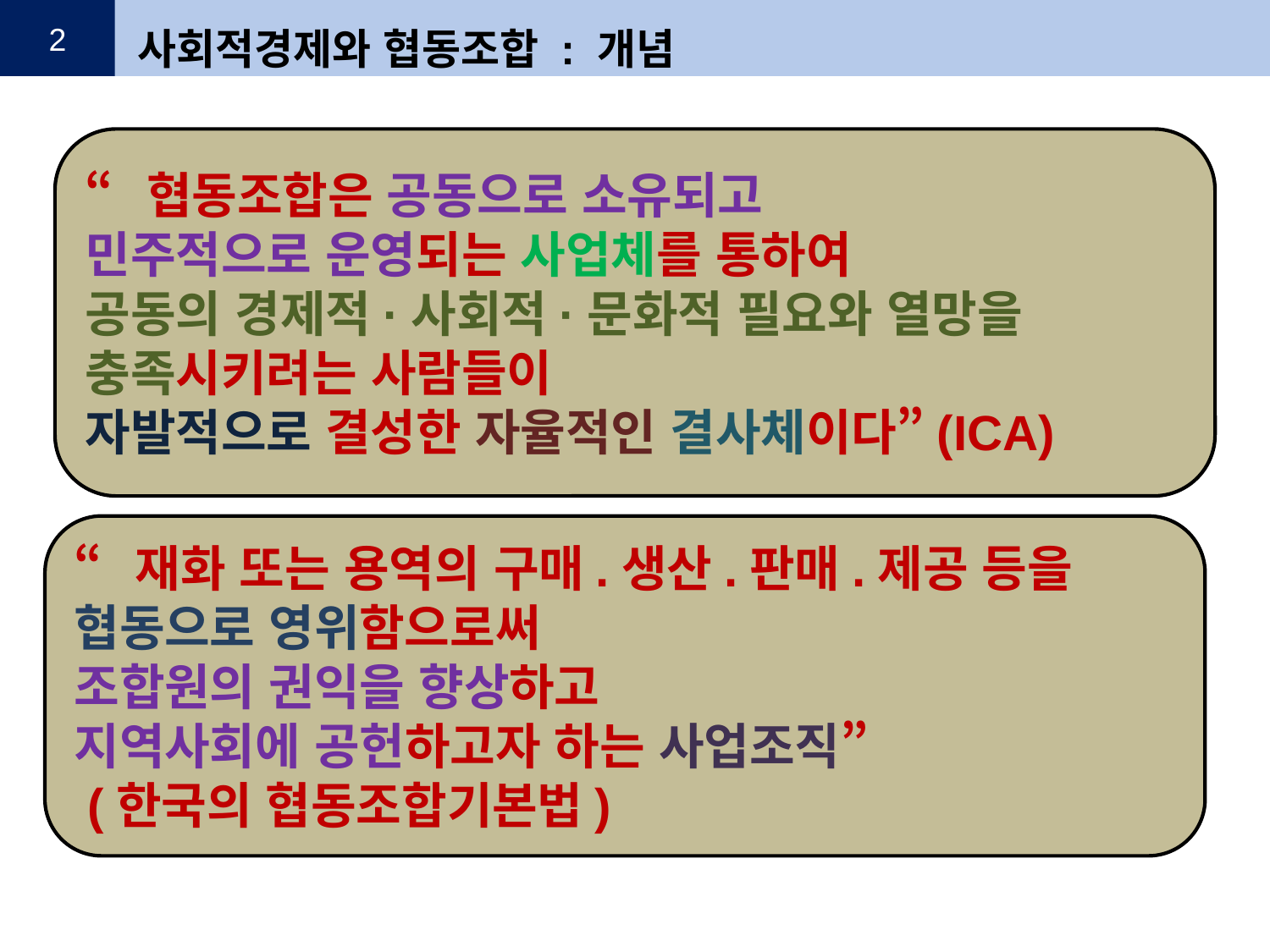

2

사회적경제와 협동조합 : 개념
“협동조합은 공동으로 소유되고
민주적으로 운영되는 사업체를 통하여
공동의 경제적·사회적·문화적 필요와 열망을
충족시키려는 사람들이
자발적으로 결성한 자율적인 결사체이다”(ICA)
“재화 또는 용역의 구매.생산.판매.제공 등을
협동으로 영위함으로써
조합원의 권익을 향상하고
지역사회에 공헌하고자 하는 사업조직”
 (한국의 협동조합기본법)